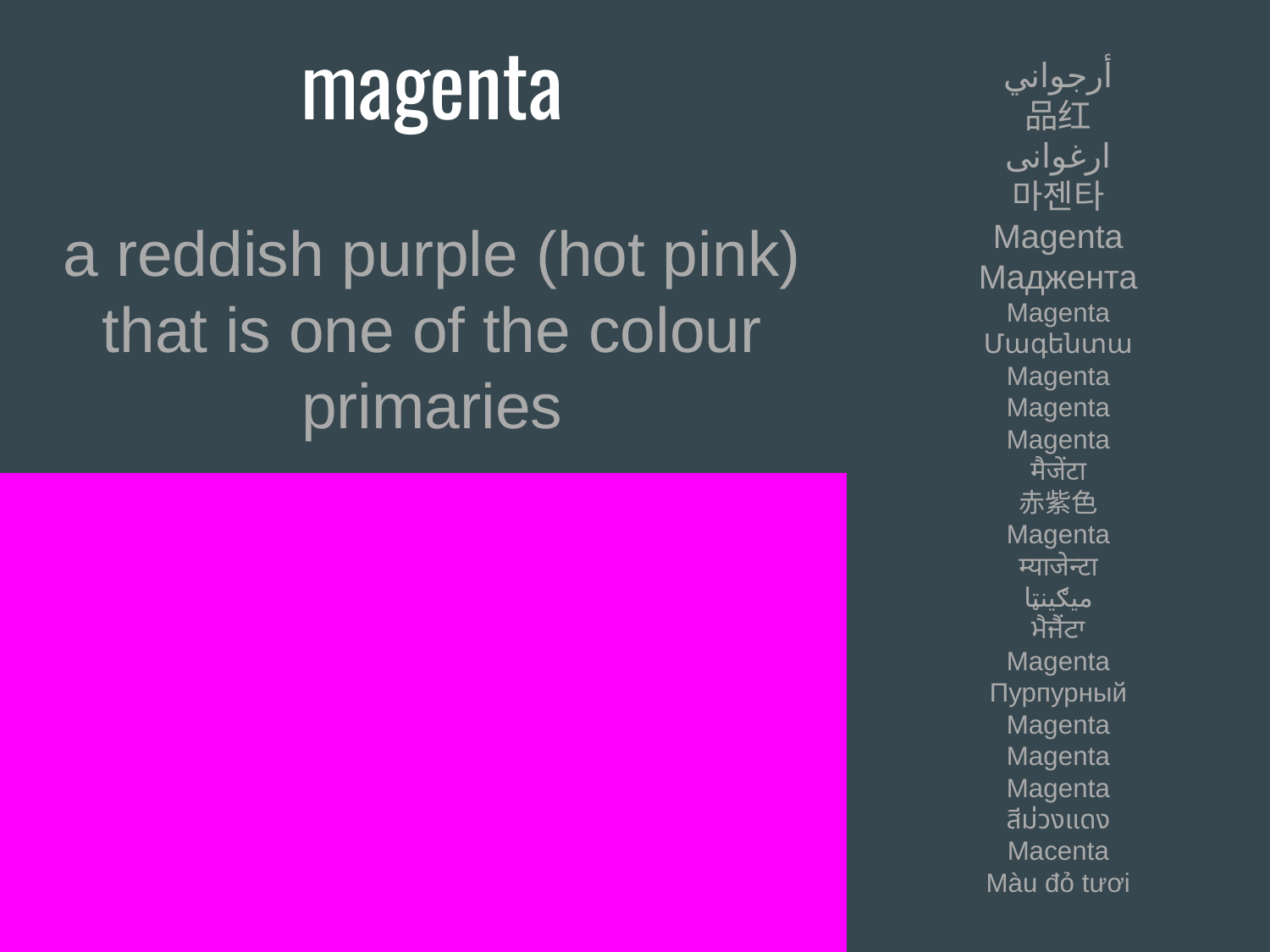

magenta

a reddish purple (hot pink) that is one of the colour primaries
أرجواني
品红
ارغوانی
마젠타
Magenta
Маджента
Magenta
Մագենտա
Magenta
Magenta
Magenta
मैजेंटा
赤紫色
Magenta
म्याजेन्टा
میګینټا
ਮੈਜੈਂਟਾ
Magenta
Пурпурный
Magenta
Magenta
Magenta
สีม่วงแดง
Macenta
Màu đỏ tươi